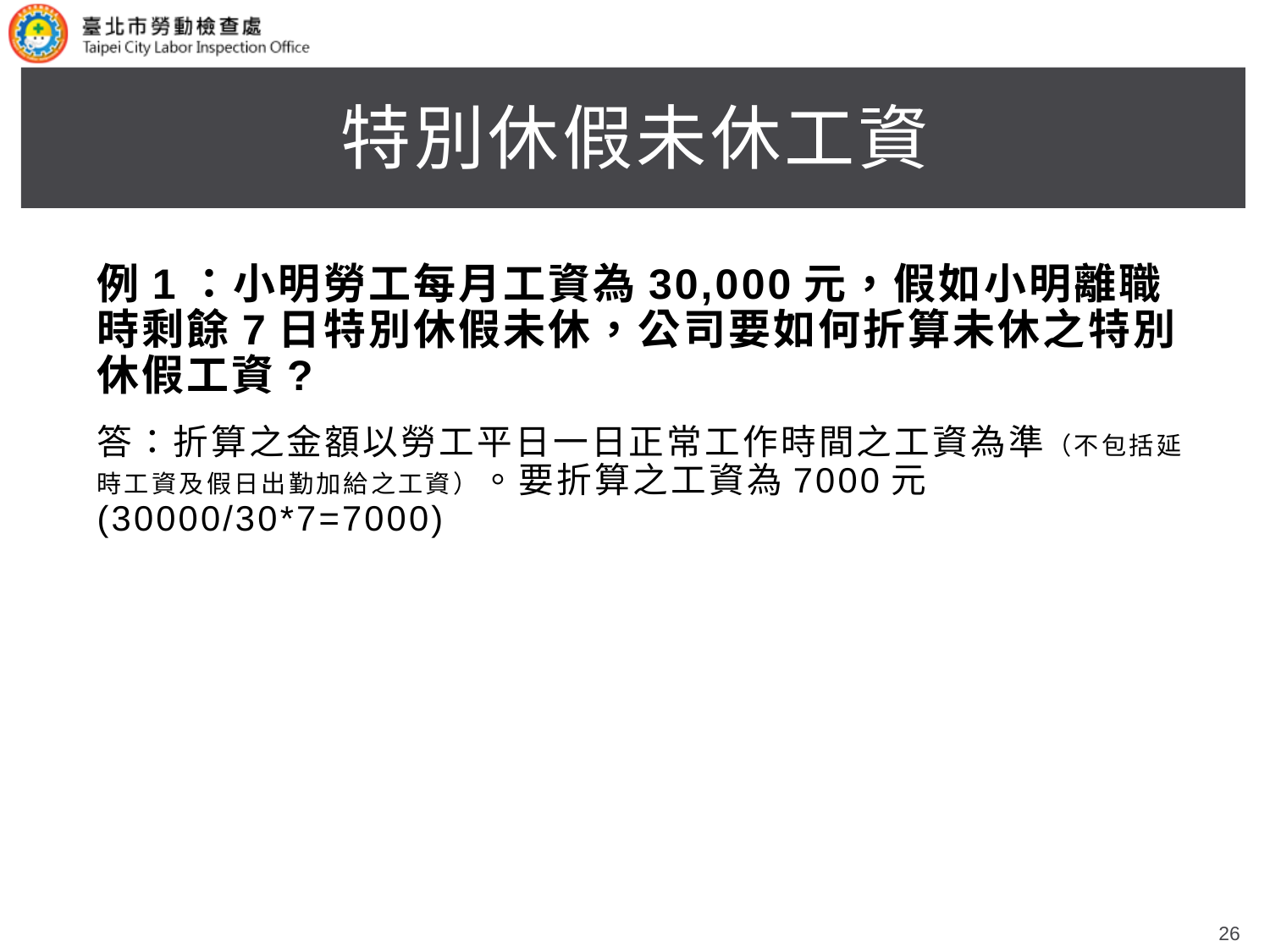

# 特別休假未休工資
例1：小明勞工每月工資為30,000元，假如小明離職時剩餘7日特別休假未休，公司要如何折算未休之特別休假工資?
答：折算之金額以勞工平日一日正常工作時間之工資為準（不包括延時工資及假日出勤加給之工資）。要折算之工資為7000元(30000/30*7=7000)
26